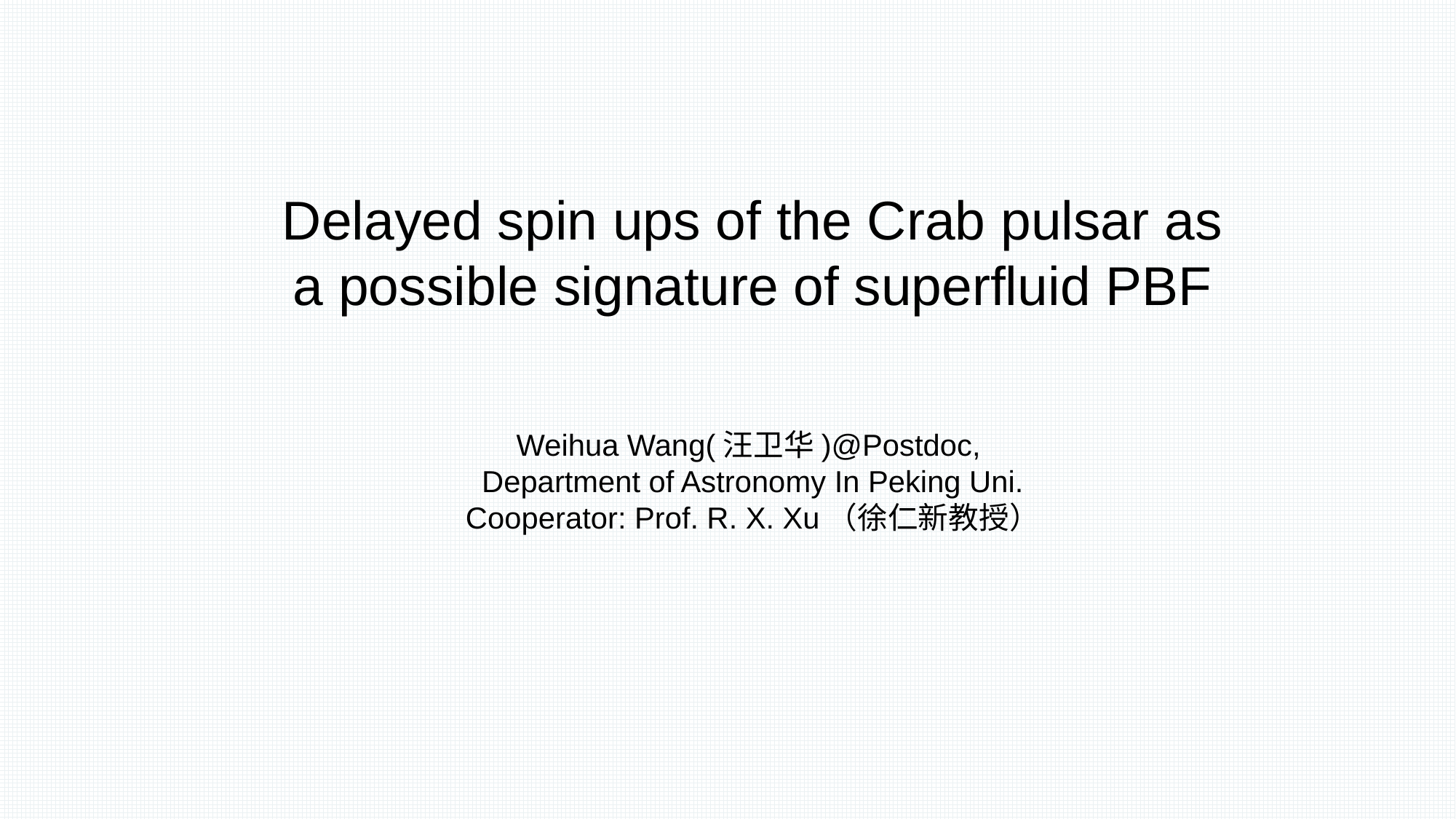

Delayed spin ups of the Crab pulsar as a possible signature of superfluid PBF

Weihua Wang(汪卫华)@Postdoc,
Department of Astronomy In Peking Uni.
Cooperator: Prof. R. X. Xu（徐仁新教授）